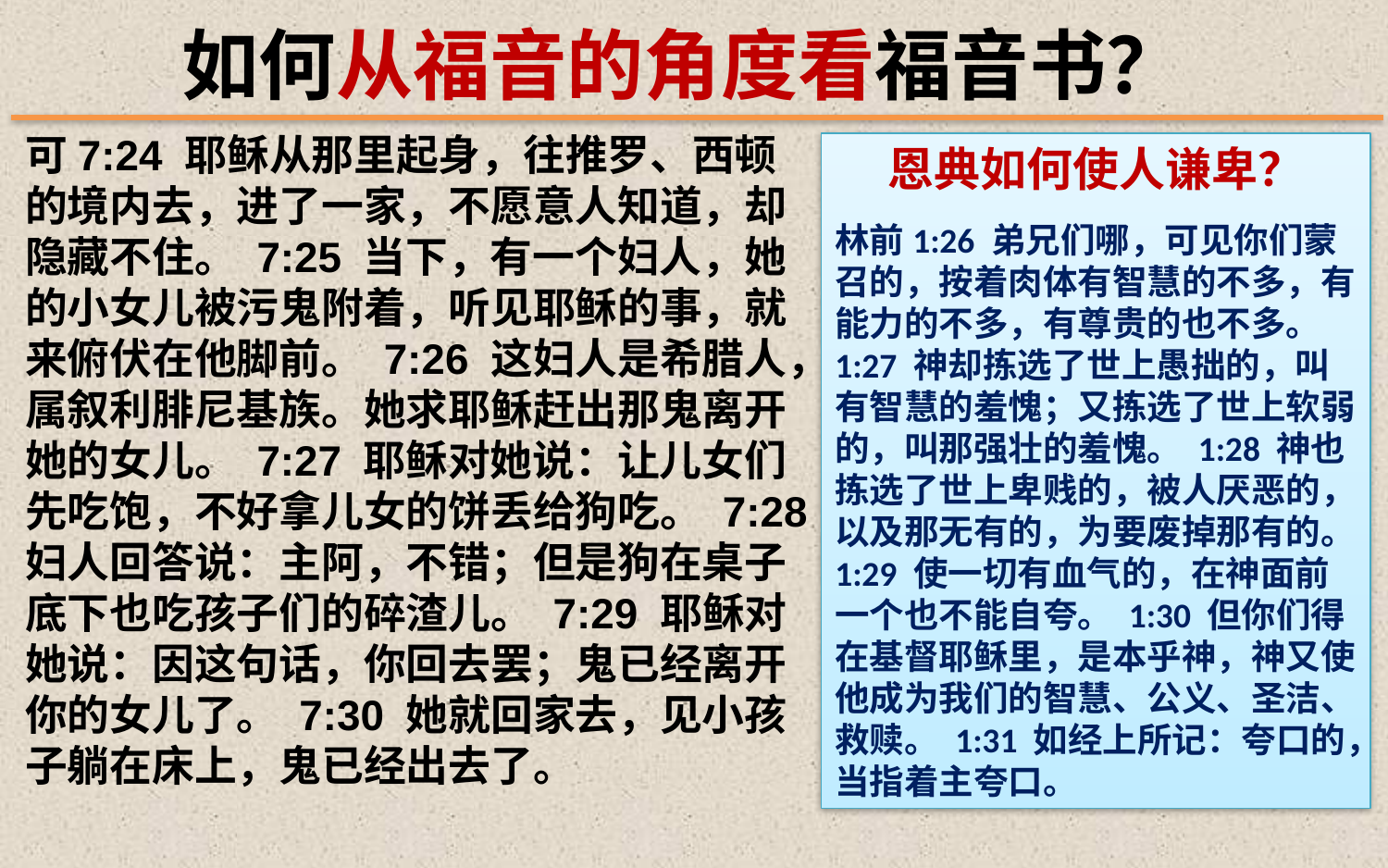

如何从福音的角度看福音书？
可7:24 耶稣从那里起身，往推罗、西顿的境内去，进了一家，不愿意人知道，却隐藏不住。 7:25 当下，有一个妇人，她的小女儿被污鬼附着，听见耶稣的事，就来俯伏在他脚前。 7:26 这妇人是希腊人，属叙利腓尼基族。她求耶稣赶出那鬼离开她的女儿。 7:27 耶稣对她说：让儿女们先吃饱，不好拿儿女的饼丢给狗吃。 7:28 妇人回答说：主阿，不错；但是狗在桌子底下也吃孩子们的碎渣儿。 7:29 耶稣对她说：因这句话，你回去罢；鬼已经离开你的女儿了。 7:30 她就回家去，见小孩子躺在床上，鬼已经出去了。
恩典如何使人谦卑？
林前1:26 弟兄们哪，可见你们蒙召的，按着肉体有智慧的不多，有能力的不多，有尊贵的也不多。 1:27 神却拣选了世上愚拙的，叫有智慧的羞愧；又拣选了世上软弱的，叫那强壮的羞愧。 1:28 神也拣选了世上卑贱的，被人厌恶的，以及那无有的，为要废掉那有的。 1:29 使一切有血气的，在神面前一个也不能自夸。 1:30 但你们得在基督耶稣里，是本乎神，神又使他成为我们的智慧、公义、圣洁、救赎。 1:31 如经上所记：夸口的，当指着主夸口。